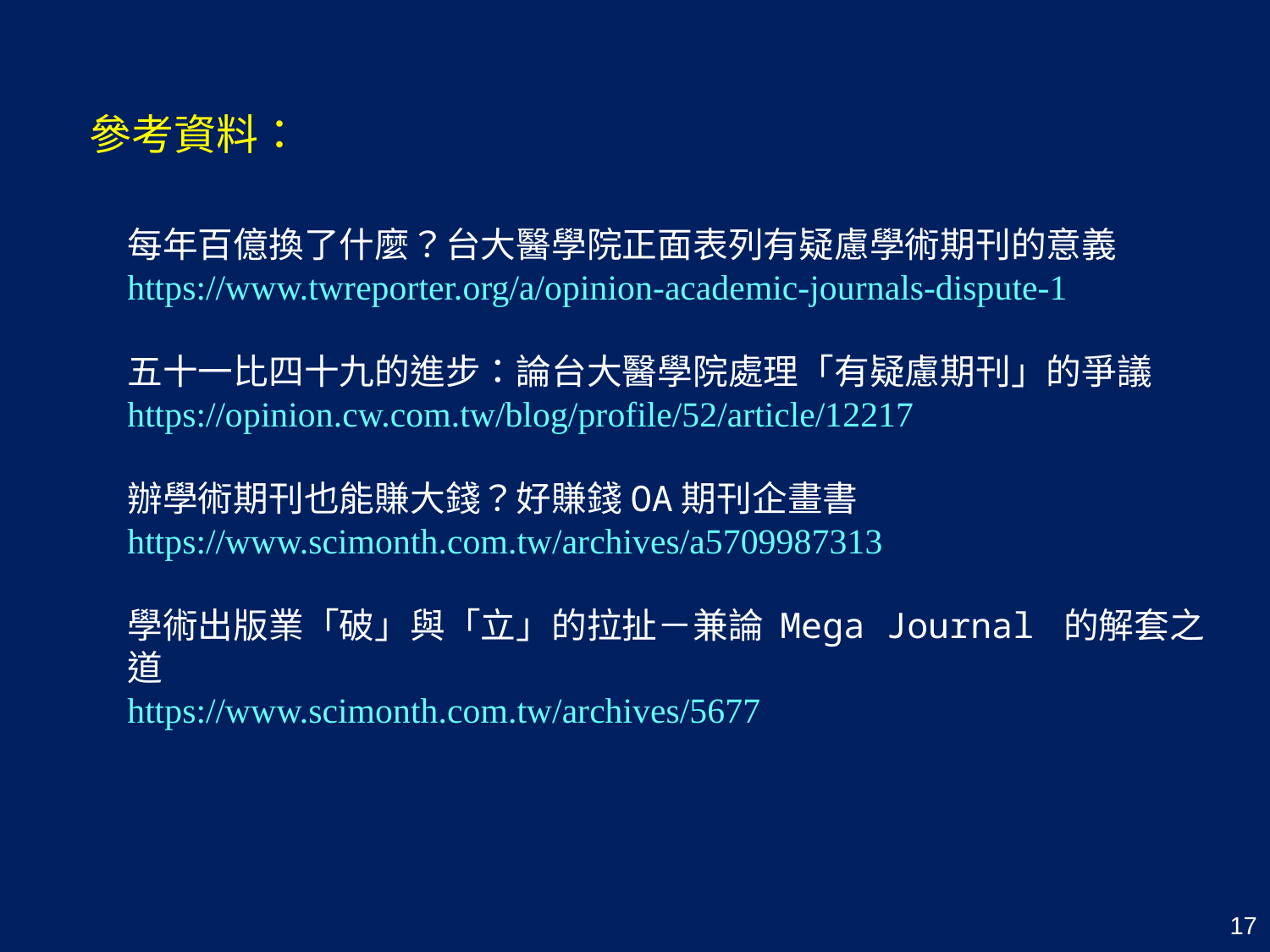

參考資料：
每年百億換了什麼？台大醫學院正面表列有疑慮學術期刊的意義
https://www.twreporter.org/a/opinion-academic-journals-dispute-1

五十一比四十九的進步：論台大醫學院處理「有疑慮期刊」的爭議
https://opinion.cw.com.tw/blog/profile/52/article/12217

辦學術期刊也能賺大錢？好賺錢OA期刊企畫書
https://www.scimonth.com.tw/archives/a5709987313

學術出版業「破」與「立」的拉扯－兼論 Mega Journal 的解套之道
https://www.scimonth.com.tw/archives/5677

17